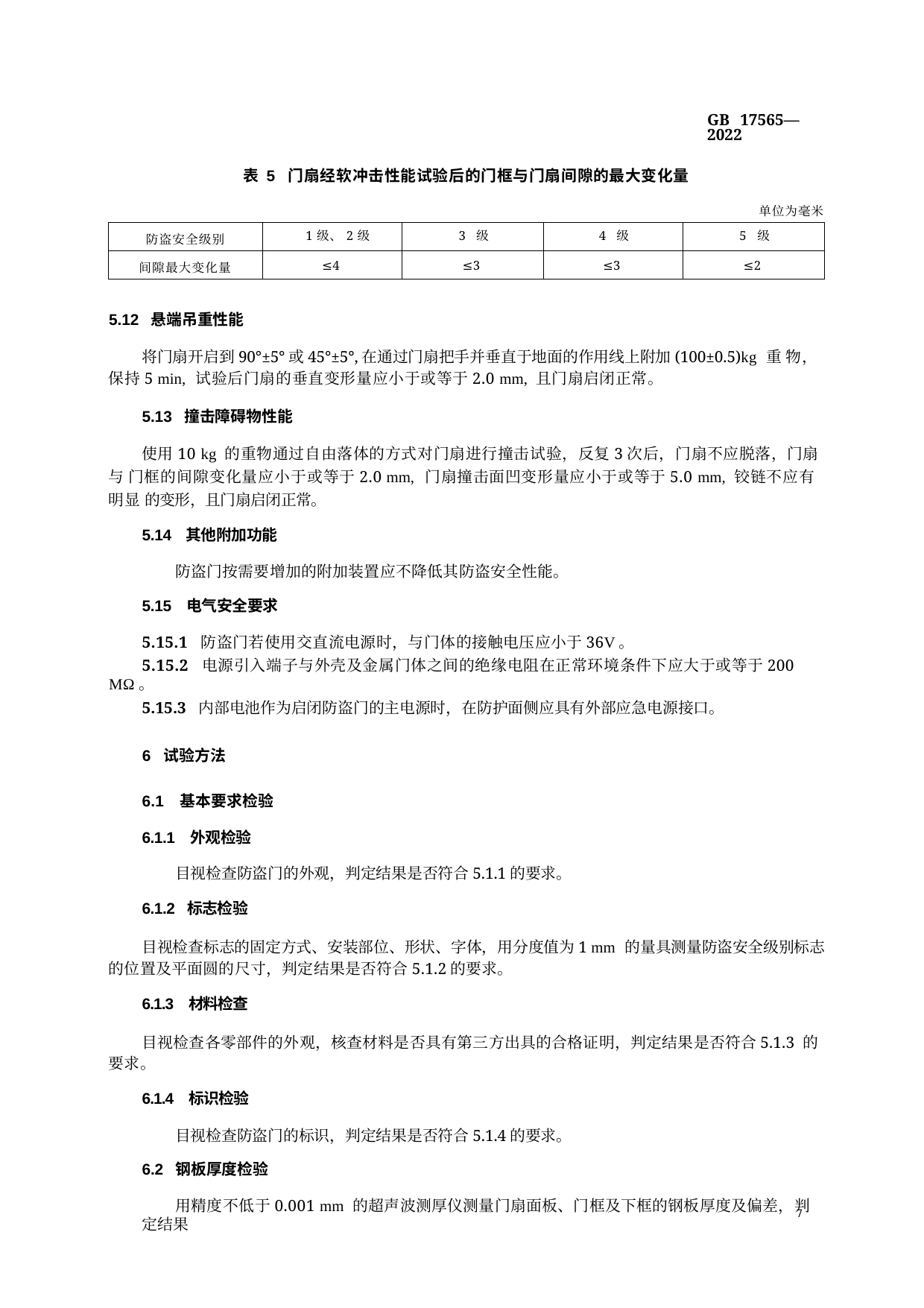

GB 17565—2022

表 5  门扇经软冲击性能试验后的门框与门扇间隙的最大变化量

单位为毫米
| 防盗安全级别 | 1级、2级 | 3 级 | 4 级 | 5 级 |
| --- | --- | --- | --- | --- |
| 间隙最大变化量 | ≤4 | ≤3 | ≤3 | ≤2 |

5.12  悬端吊重性能
将门扇开启到90°±5°或45°±5°,在通过门扇把手并垂直于地面的作用线上附加(100±0.5)kg 重 物，保持5 min, 试验后门扇的垂直变形量应小于或等于2.0 mm, 且门扇启闭正常。
5.13  撞击障碍物性能
使用10 kg 的重物通过自由落体的方式对门扇进行撞击试验，反复3次后，门扇不应脱落，门扇与 门框的间隙变化量应小于或等于2.0 mm, 门扇撞击面凹变形量应小于或等于5.0 mm, 铰链不应有明显 的变形，且门扇启闭正常。
5.14  其他附加功能
防盗门按需要增加的附加装置应不降低其防盗安全性能。
5.15  电气安全要求
5.15.1  防盗门若使用交直流电源时，与门体的接触电压应小于36V。
5.15.2  电源引入端子与外壳及金属门体之间的绝缘电阻在正常环境条件下应大于或等于200 MΩ。
5.15.3  内部电池作为启闭防盗门的主电源时，在防护面侧应具有外部应急电源接口。

6  试验方法

6.1 基本要求检验
6.1.1 外观检验
目视检查防盗门的外观，判定结果是否符合5.1.1的要求。
6.1.2  标志检验
目视检查标志的固定方式、安装部位、形状、字体，用分度值为1 mm 的量具测量防盗安全级别标志 的位置及平面圆的尺寸，判定结果是否符合5.1.2的要求。
6.1.3  材料检查
目视检查各零部件的外观，核查材料是否具有第三方出具的合格证明，判定结果是否符合5.1.3 的 要求。
6.1.4  标识检验
目视检查防盗门的标识，判定结果是否符合5.1.4的要求。
6.2  钢板厚度检验

用精度不低于0.001 mm 的超声波测厚仪测量门扇面板、门框及下框的钢板厚度及偏差，判定结果

7